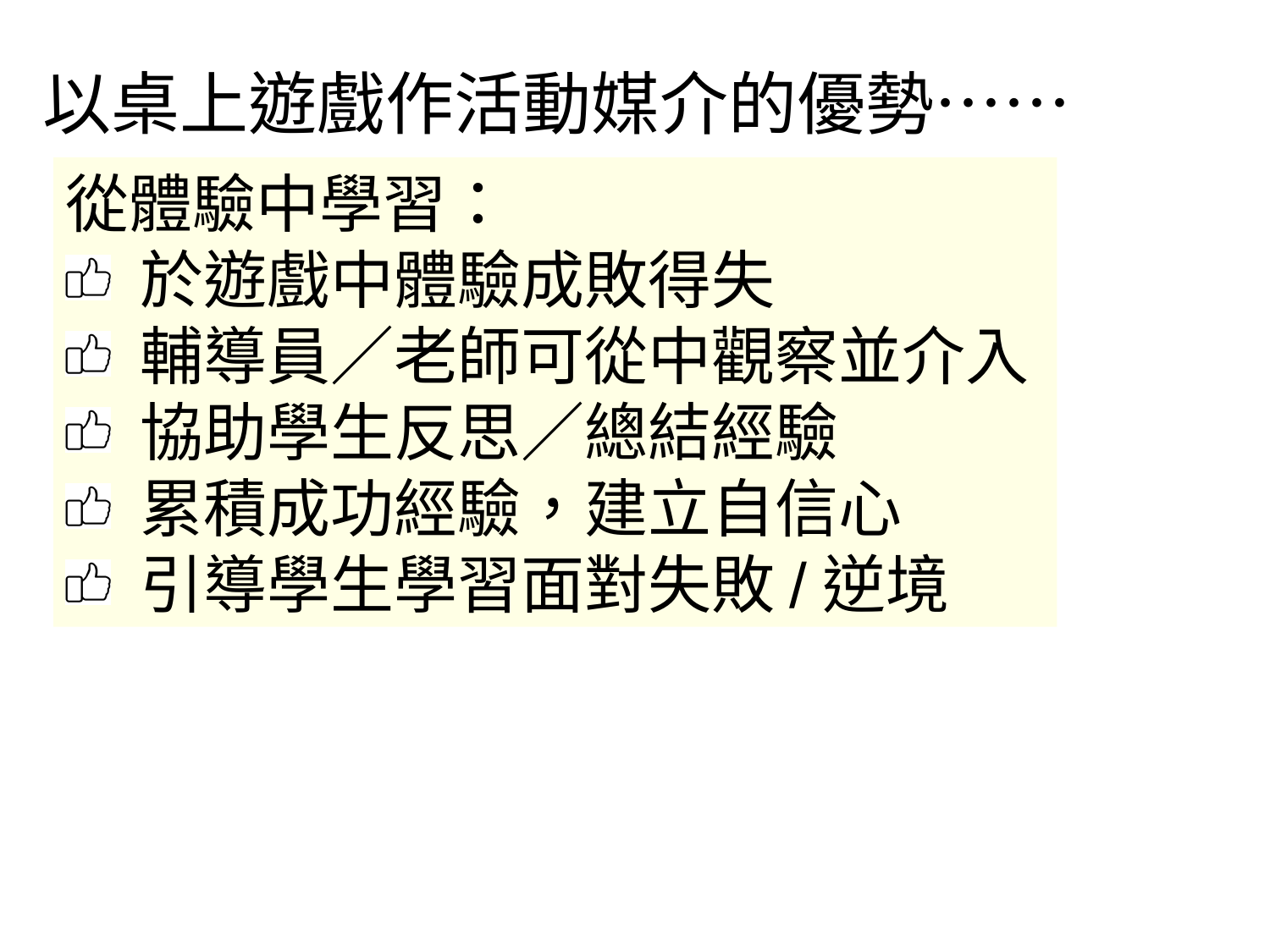

以桌上遊戲作活動媒介的優勢……
從體驗中學習：
 於遊戲中體驗成敗得失
 輔導員／老師可從中觀察並介入
 協助學生反思／總結經驗
 累積成功經驗，建立自信心
 引導學生學習面對失敗/逆境